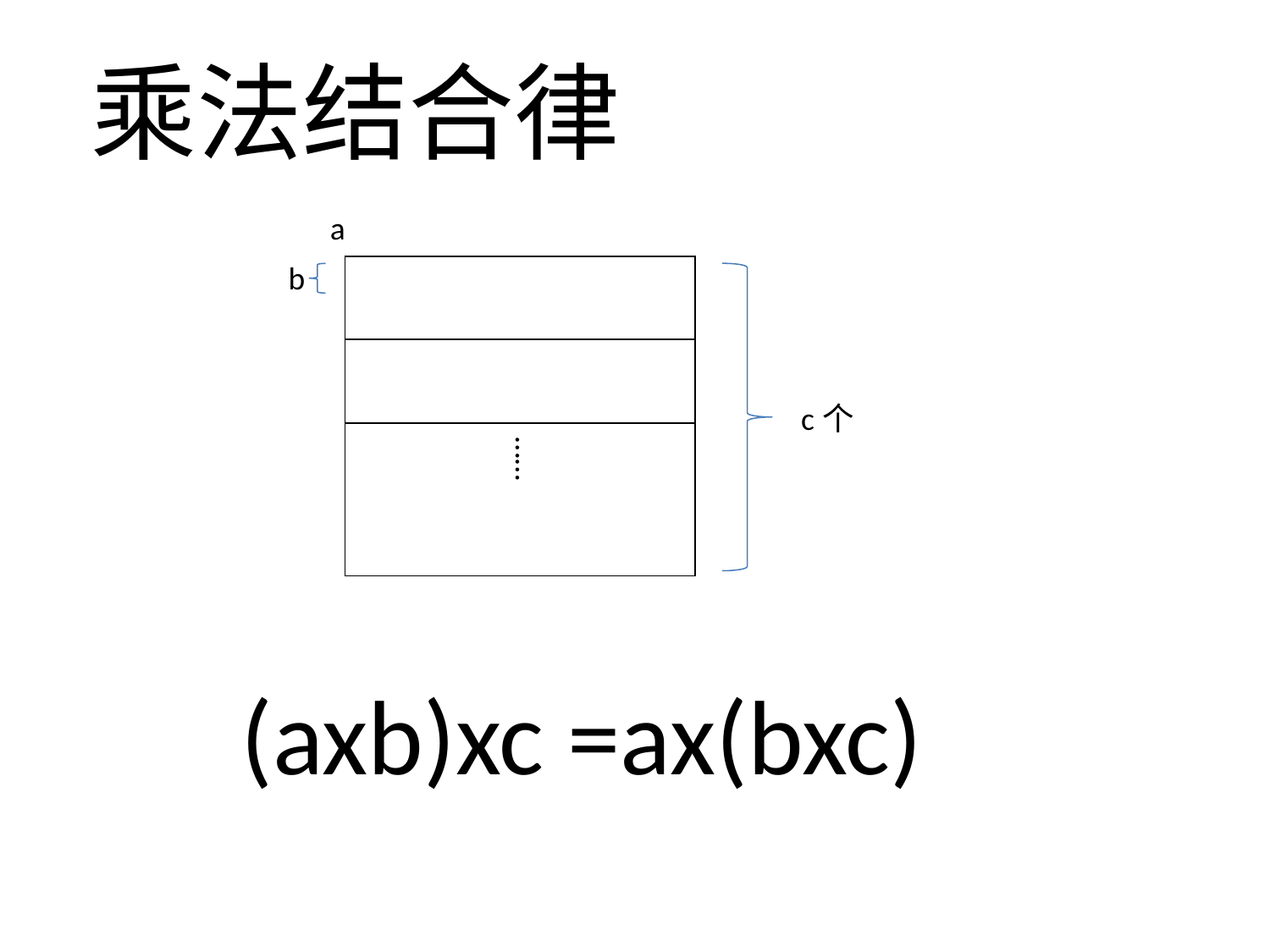

乘法结合律
a
b
|  |
| --- |
|  |
|  |

c个
……
(axb)xc =ax(bxc)